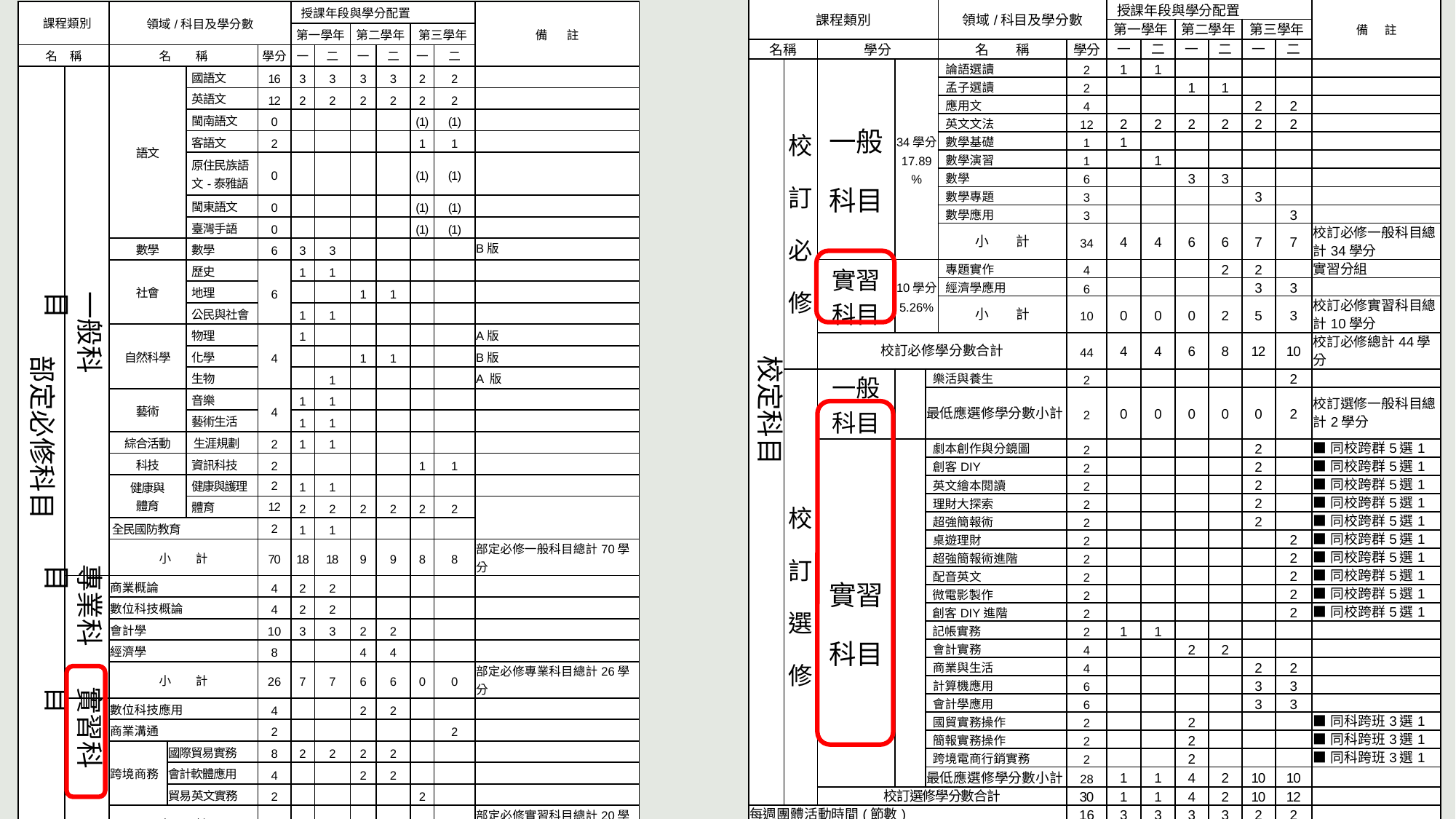

| 課程類別 |  |  |  |  | 領域/科目及學分數 |  | 授課年段與學分配置 |  |  |  |  |  | 備 註 |
| --- | --- | --- | --- | --- | --- | --- | --- | --- | --- | --- | --- | --- | --- |
|  |  |  |  |  |  |  | 第一學年 |  | 第二學年 |  | 第三學年 |  |  |
| 名稱 |  | 學分 |  |  | 名　　稱 | 學分 | 一 | 二 | 一 | 二 | 一 | 二 |  |
|  | 校訂必修 | 一般科目 | 34學分 17.89% |  | 論語選讀 | 2 | 1 | 1 |  |  |  |  |  |
|  |  |  |  |  | 孟子選讀 | 2 |  |  | 1 | 1 |  |  |  |
|  |  |  |  |  | 應用文 | 4 |  |  |  |  | 2 | 2 |  |
|  |  |  |  |  | 英文文法 | 12 | 2 | 2 | 2 | 2 | 2 | 2 |  |
|  |  |  |  |  | 數學基礎 | 1 | 1 |  |  |  |  |  |  |
|  |  |  |  |  | 數學演習 | 1 |  | 1 |  |  |  |  |  |
|  |  |  |  |  | 數學 | 6 |  |  | 3 | 3 |  |  |  |
|  |  |  |  |  | 數學專題 | 3 |  |  |  |  | 3 |  |  |
|  |  |  |  |  | 數學應用 | 3 |  |  |  |  |  | 3 |  |
|  |  |  |  |  | 小　　計 | 34 | 4 | 4 | 6 | 6 | 7 | 7 | 校訂必修一般科目總計34學分 |
|  |  | 實習 科目 | 10學分 5.26% |  | 專題實作 | 4 |  |  |  | 2 | 2 |  | 實習分組 |
|  |  |  |  |  | 經濟學應用 | 6 |  |  |  |  | 3 | 3 |  |
|  |  |  |  |  | 小　　計 | 10 | 0 | 0 | 0 | 2 | 5 | 3 | 校訂必修實習科目總計10學分 |
|  |  | 校訂必修學分數合計 |  |  |  | 44 | 4 | 4 | 6 | 8 | 12 | 10 | 校訂必修總計44學分 |
|  | 校訂選修 | 一般 科目 |  | 樂活與養生 |  | 2 |  |  |  |  |  | 2 |  |
|  |  |  |  | 最低應選修學分數小計 |  | 2 | 0 | 0 | 0 | 0 | 0 | 2 | 校訂選修一般科目總計2學分 |
|  |  | 實習科目 |  | 劇本創作與分鏡圖 |  | 2 |  |  |  |  | 2 |  | ■同校跨群5選1 |
|  |  |  |  | 創客DIY |  | 2 |  |  |  |  | 2 |  | ■同校跨群5選1 |
|  |  |  |  | 英文繪本閱讀 |  | 2 |  |  |  |  | 2 |  | ■同校跨群5選1 |
|  |  |  |  | 理財大探索 |  | 2 |  |  |  |  | 2 |  | ■同校跨群5選1 |
|  |  |  |  | 超強簡報術 |  | 2 |  |  |  |  | 2 |  | ■同校跨群5選1 |
|  |  |  |  | 桌遊理財 |  | 2 |  |  |  |  |  | 2 | ■同校跨群5選1 |
|  |  |  |  | 超強簡報術進階 |  | 2 |  |  |  |  |  | 2 | ■同校跨群5選1 |
|  |  |  |  | 配音英文 |  | 2 |  |  |  |  |  | 2 | ■同校跨群5選1 |
|  |  |  |  | 微電影製作 |  | 2 |  |  |  |  |  | 2 | ■同校跨群5選1 |
|  |  |  |  | 創客DIY進階 |  | 2 |  |  |  |  |  | 2 | ■同校跨群5選1 |
|  |  |  |  | 記帳實務 |  | 2 | 1 | 1 |  |  |  |  |  |
|  |  |  |  | 會計實務 |  | 4 |  |  | 2 | 2 |  |  |  |
|  |  |  |  | 商業與生活 |  | 4 |  |  |  |  | 2 | 2 |  |
|  |  |  |  | 計算機應用 |  | 6 |  |  |  |  | 3 | 3 |  |
|  |  |  |  | 會計學應用 |  | 6 |  |  |  |  | 3 | 3 |  |
|  |  |  |  | 國貿實務操作 |  | 2 |  |  | 2 |  |  |  | ■同科跨班3選1 |
|  |  |  |  | 簡報實務操作 |  | 2 |  |  | 2 |  |  |  | ■同科跨班3選1 |
|  |  |  |  | 跨境電商行銷實務 |  | 2 |  |  | 2 |  |  |  | ■同科跨班3選1 |
|  |  |  |  | 最低應選修學分數小計 |  | 28 | 1 | 1 | 4 | 2 | 10 | 10 |  |
|  |  | 校訂選修學分數合計 |  |  |  | 30 | 1 | 1 | 4 | 2 | 10 | 12 |  |
| 每週團體活動時間(節數) |  |  |  |  |  | 16 | 3 | 3 | 3 | 3 | 2 | 2 |  |
| 每週彈性學習時間(節數) |  |  |  |  |  | 4 | 0 | 0 | 1 | 1 | 1 | 1 |  |
| 每週總上課時間(節數) |  |  |  |  |  | 210 | 35 | 35 | 35 | 35 | 35 | 35 |  |
| 課程類別 |  | 領域/科目及學分數 |  |  |  | 授課年段與學分配置 |  |  |  |  |  | 備 註 |
| --- | --- | --- | --- | --- | --- | --- | --- | --- | --- | --- | --- | --- |
|  |  |  |  |  |  | 第一學年 |  | 第二學年 |  | 第三學年 |  |  |
| 名　稱 |  | 名　　稱 |  |  | 學分 | 一 | 二 | 一 | 二 | 一 | 二 |  |
|  |  | 語文 |  | 國語文 | 16 | 3 | 3 | 3 | 3 | 2 | 2 |  |
|  |  |  |  | 英語文 | 12 | 2 | 2 | 2 | 2 | 2 | 2 |  |
|  |  |  |  | 閩南語文 | 0 |  |  |  |  | (1) | (1) |  |
|  |  |  |  | 客語文 | 2 |  |  |  |  | 1 | 1 |  |
|  |  |  |  | 原住民族語文-泰雅語 | 0 |  |  |  |  | (1) | (1) |  |
|  |  |  |  | 閩東語文 | 0 |  |  |  |  | (1) | (1) |  |
|  |  |  |  | 臺灣手語 | 0 |  |  |  |  | (1) | (1) |  |
|  |  | 數學 |  | 數學 | 6 | 3 | 3 |  |  |  |  | B版 |
|  |  | 社會 |  | 歷史 | 6 | 1 | 1 |  |  |  |  |  |
|  |  |  |  | 地理 |  |  |  | 1 | 1 |  |  |  |
|  |  |  |  | 公民與社會 |  | 1 | 1 |  |  |  |  |  |
|  |  | 自然科學 |  | 物理 | 4 | 1 |  |  |  |  |  | A版 |
|  |  |  |  | 化學 |  |  |  | 1 | 1 |  |  | B版 |
|  |  |  |  | 生物 |  |  | 1 |  |  |  |  | A 版 |
|  |  | 藝術 |  | 音樂 | 4 | 1 | 1 |  |  |  |  |  |
|  |  |  |  | 藝術生活 |  | 1 | 1 |  |  |  |  |  |
|  |  | 綜合活動 |  | 生涯規劃 | 2 | 1 | 1 |  |  |  |  |  |
|  |  | 科技 |  | 資訊科技 | 2 |  |  |  |  | 1 | 1 |  |
|  |  | 健康與 體育 |  | 健康與護理 | 2 | 1 | 1 |  |  |  |  |  |
|  |  |  |  | 體育 | 12 | 2 | 2 | 2 | 2 | 2 | 2 |  |
|  |  | 全民國防教育 |  |  | 2 | 1 | 1 |  |  |  |  |  |
|  |  | 小　　計 |  |  | 70 | 18 | 18 | 9 | 9 | 8 | 8 | 部定必修一般科目總計70學分 |
|  |  | 商業概論 |  |  | 4 | 2 | 2 |  |  |  |  |  |
|  |  | 數位科技概論 |  |  | 4 | 2 | 2 |  |  |  |  |  |
|  |  | 會計學 |  |  | 10 | 3 | 3 | 2 | 2 |  |  |  |
|  |  | 經濟學 |  |  | 8 |  |  | 4 | 4 |  |  |  |
|  |  | 小　　計 |  |  | 26 | 7 | 7 | 6 | 6 | 0 | 0 | 部定必修專業科目總計26學分 |
|  |  | 數位科技應用 |  |  | 4 |  |  | 2 | 2 |  |  |  |
|  |  | 商業溝通 |  |  | 2 |  |  |  |  |  | 2 |  |
|  |  | 跨境商務 | 國際貿易實務 |  | 8 | 2 | 2 | 2 | 2 |  |  |  |
|  |  |  | 會計軟體應用 |  | 4 |  |  | 2 | 2 |  |  |  |
|  |  |  | 貿易英文實務 |  | 2 |  |  |  |  | 2 |  |  |
|  |  | 小　　計 |  |  | 20 | 2 | 2 | 6 | 6 | 2 | 2 | 部定必修實習科目總計20學分 |
|  | 部定必修學分合計 |  |  |  | 116 | 27 | 27 | 21 | 21 | 10 | 10 | 部定必修總計116學分 |

一般科目
校定科目
部定必修科目

專業科目

實習科目
26